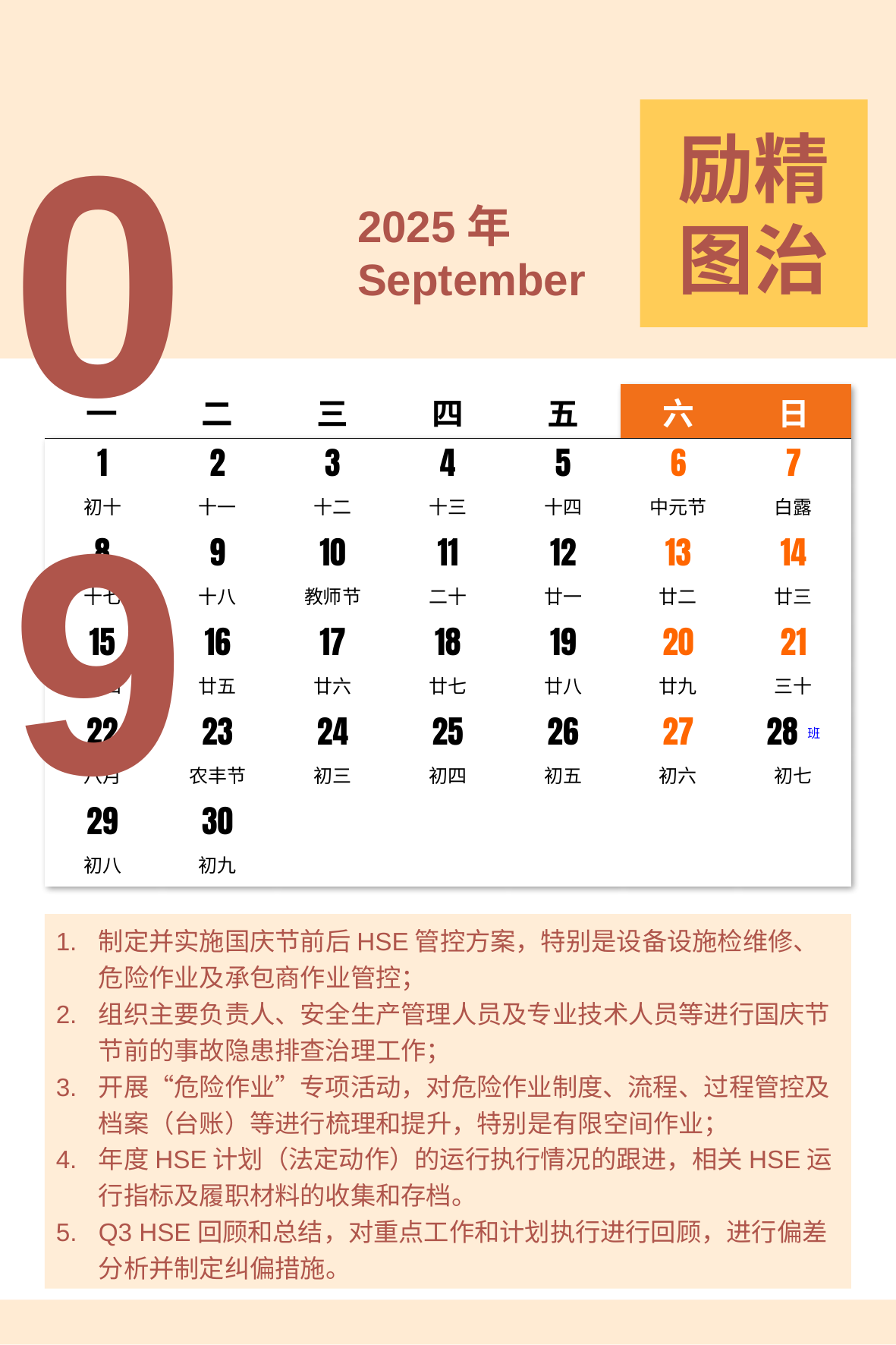

09

励精图治
2025年
September
| 一 | 二 | 三 | 四 | 五 | 六 | 日 |
| --- | --- | --- | --- | --- | --- | --- |
| 1 | 2 | 3 | 4 | 5 | 6 | 7 |
| 初十 | 十一 | 十二 | 十三 | 十四 | 中元节 | 白露 |
| 8 | 9 | 10 | 11 | 12 | 13 | 14 |
| 十七 | 十八 | 教师节 | 二十 | 廿一 | 廿二 | 廿三 |
| 15 | 16 | 17 | 18 | 19 | 20 | 21 |
| 廿四 | 廿五 | 廿六 | 廿七 | 廿八 | 廿九 | 三十 |
| 22 | 23 | 24 | 25 | 26 | 27 | 28班 |
| 八月 | 农丰节 | 初三 | 初四 | 初五 | 初六 | 初七 |
| 29 | 30 |  |  |  |  |  |
| 初八 | 初九 |  |  |  |  |  |
制定并实施国庆节前后HSE管控方案，特别是设备设施检维修、危险作业及承包商作业管控；
组织主要负责人、安全生产管理人员及专业技术人员等进行国庆节节前的事故隐患排查治理工作；
开展“危险作业”专项活动，对危险作业制度、流程、过程管控及档案（台账）等进行梳理和提升，特别是有限空间作业；
年度HSE计划（法定动作）的运行执行情况的跟进，相关HSE运行指标及履职材料的收集和存档。
Q3 HSE回顾和总结，对重点工作和计划执行进行回顾，进行偏差分析并制定纠偏措施。